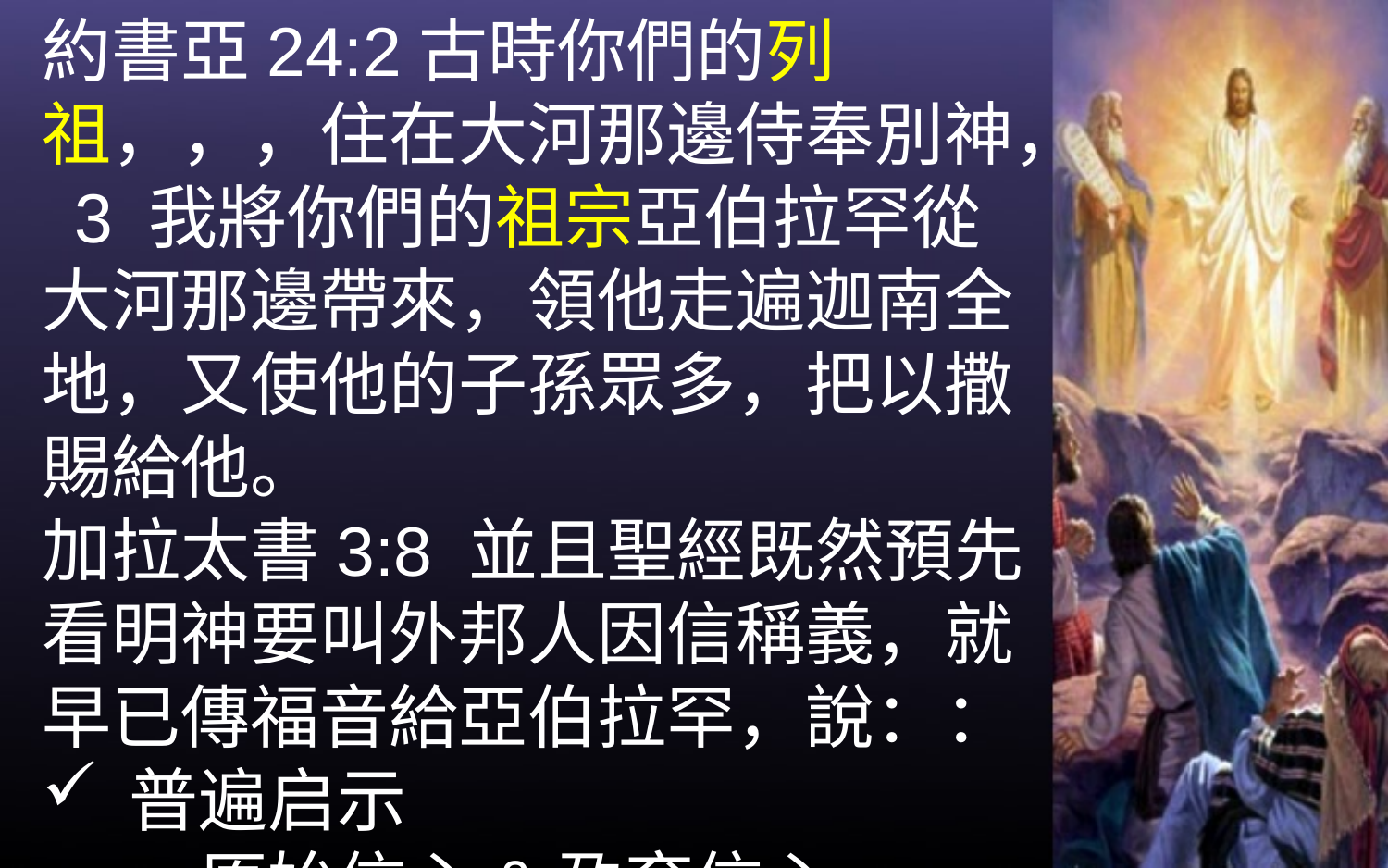

約書亞24:2古時你們的列祖，，，住在大河那邊侍奉別神， 3 我將你們的祖宗亞伯拉罕從大河那邊帶來，領他走遍迦南全地，又使他的子孫眾多，把以撒賜給他。
加拉太書3:8 並且聖經既然預先看明神要叫外邦人因信稱義，就早已傳福音給亞伯拉罕，說：：
普遍启示
原始信心&孕育信心